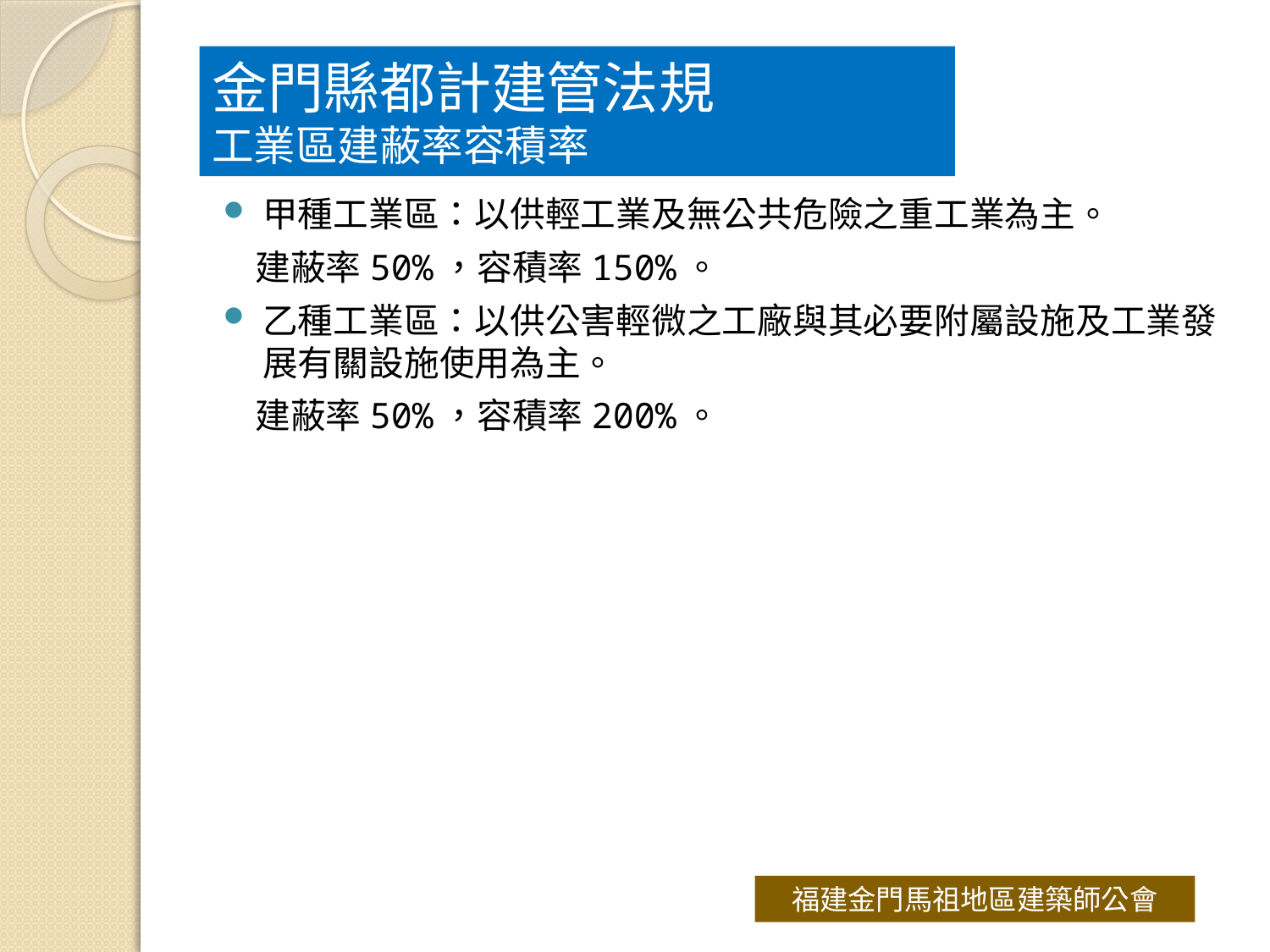

# 金門縣都計建管法規 工業區建蔽率容積率
甲種工業區：以供輕工業及無公共危險之重工業為主。
   建蔽率50%，容積率150%。
乙種工業區：以供公害輕微之工廠與其必要附屬設施及工業發展有關設施使用為主。
   建蔽率50%，容積率200%。
福建金門馬祖地區建築師公會